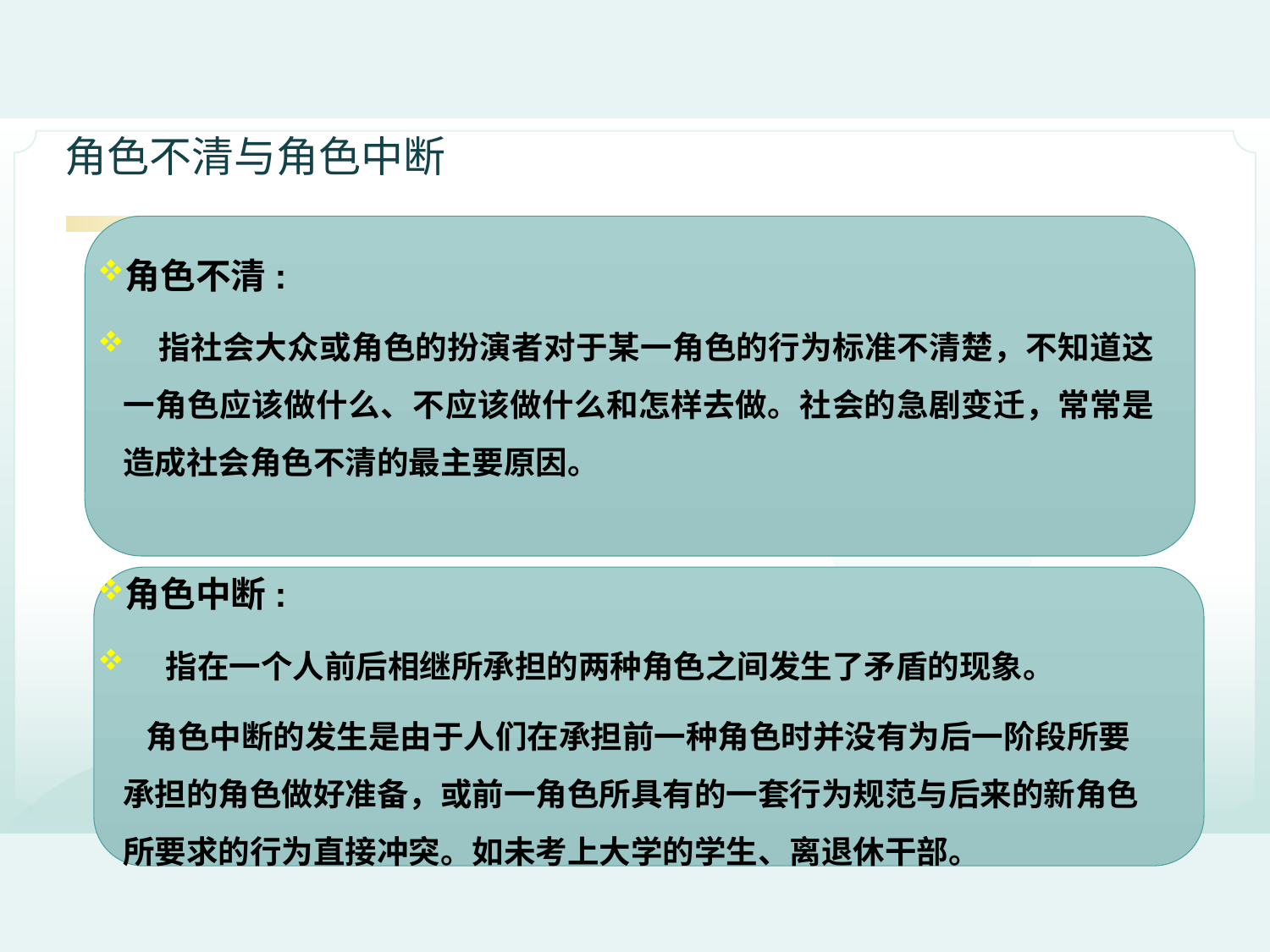

# 角色不清与角色中断

角色不清:
   指社会大众或角色的扮演者对于某一角色的行为标准不清楚，不知道这一角色应该做什么、不应该做什么和怎样去做。社会的急剧变迁，常常是造成社会角色不清的最主要原因。

角色中断:
    指在一个人前后相继所承担的两种角色之间发生了矛盾的现象。
     角色中断的发生是由于人们在承担前一种角色时并没有为后一阶段所要承担的角色做好准备，或前一角色所具有的一套行为规范与后来的新角色所要求的行为直接冲突。如未考上大学的学生、离退休干部。